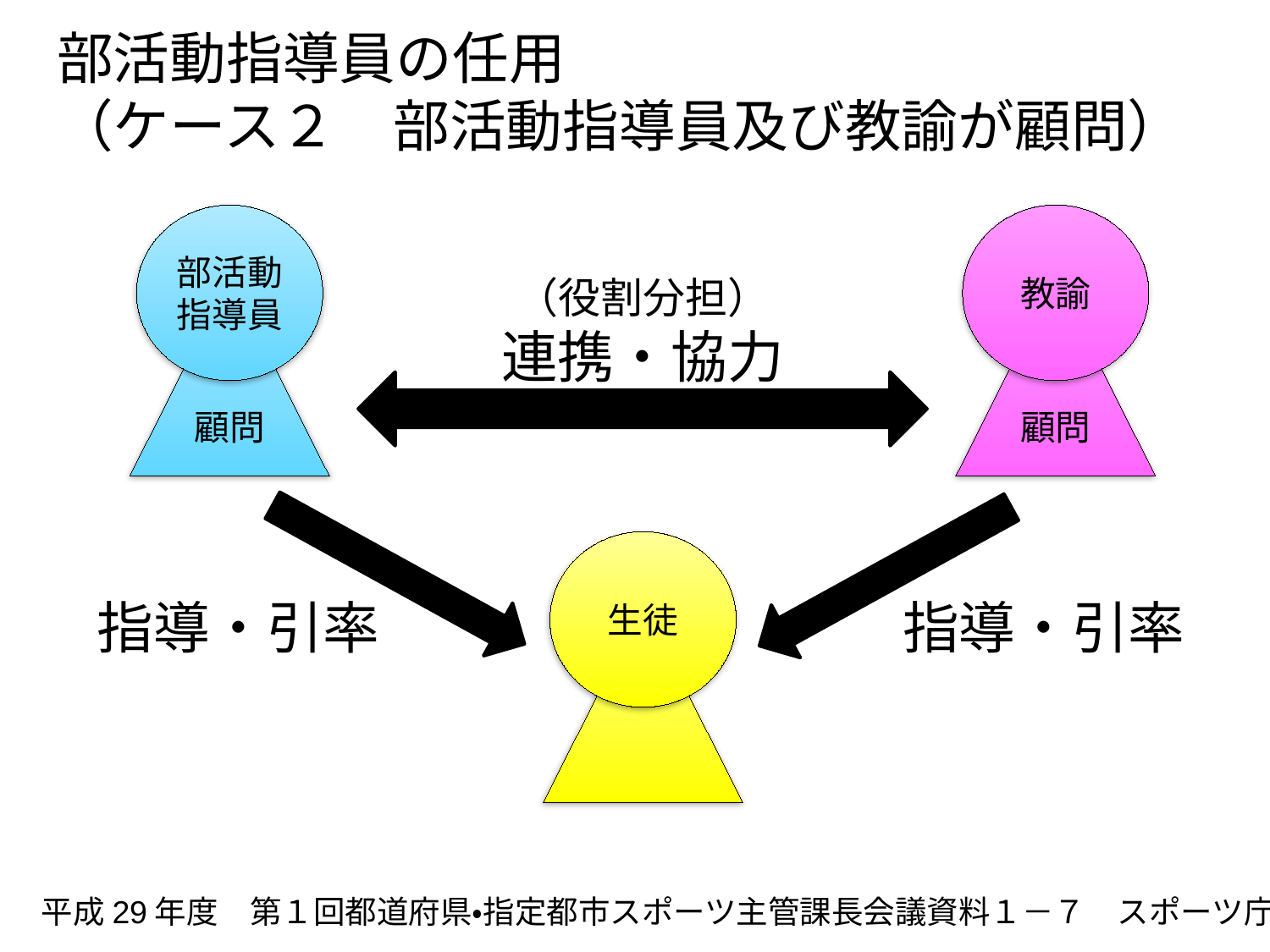

部活動指導員の任用
（ケース２　部活動指導員及び教諭が顧問）
部活動
指導員
顧問
教諭
顧問
（役割分担）
連携・協力

生徒

指導・引率
指導・引率
平成29年度　第１回都道府県・指定都市スポーツ主管課長会議資料１－７　スポーツ庁